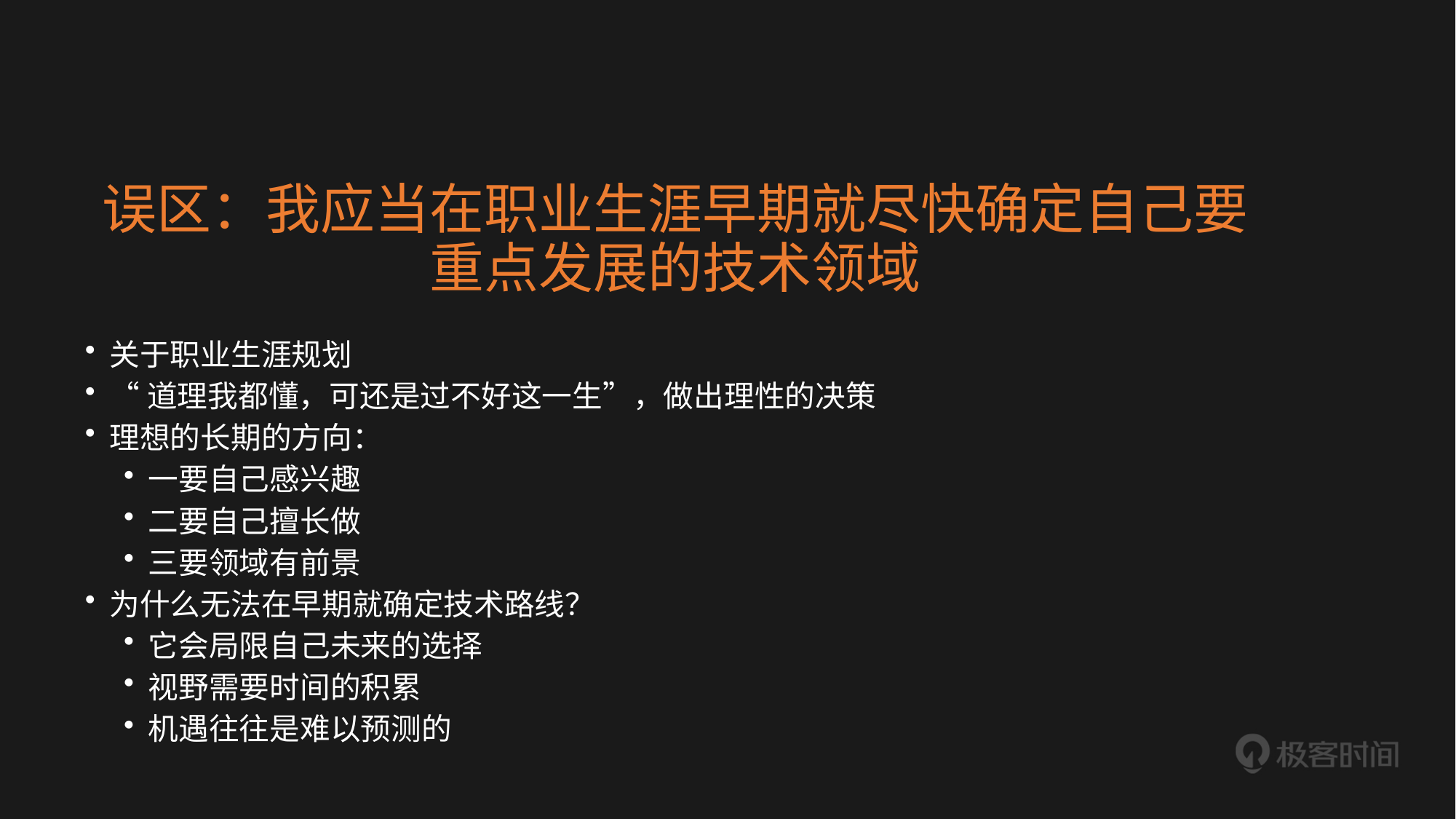

# 误区：我应当在职业生涯早期就尽快确定自己要重点发展的技术领域
关于职业生涯规划
“道理我都懂，可还是过不好这一生”，做出理性的决策
理想的长期的方向：
一要自己感兴趣
二要自己擅长做
三要领域有前景
为什么无法在早期就确定技术路线？
它会局限自己未来的选择
视野需要时间的积累
机遇往往是难以预测的